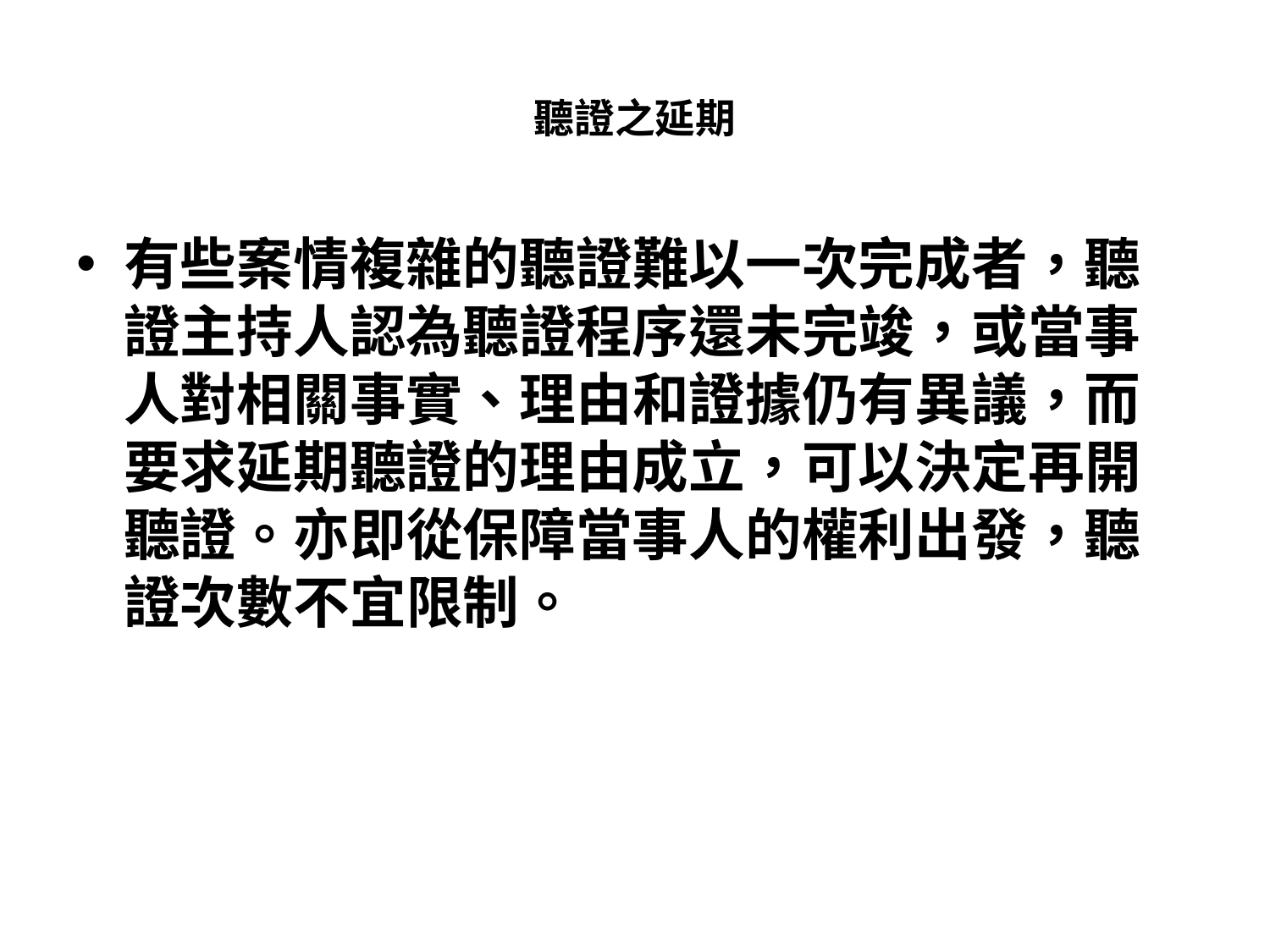

# 聽證之延期
有些案情複雜的聽證難以一次完成者，聽證主持人認為聽證程序還未完竣，或當事人對相關事實、理由和證據仍有異議，而要求延期聽證的理由成立，可以決定再開聽證。亦即從保障當事人的權利出發，聽證次數不宜限制。